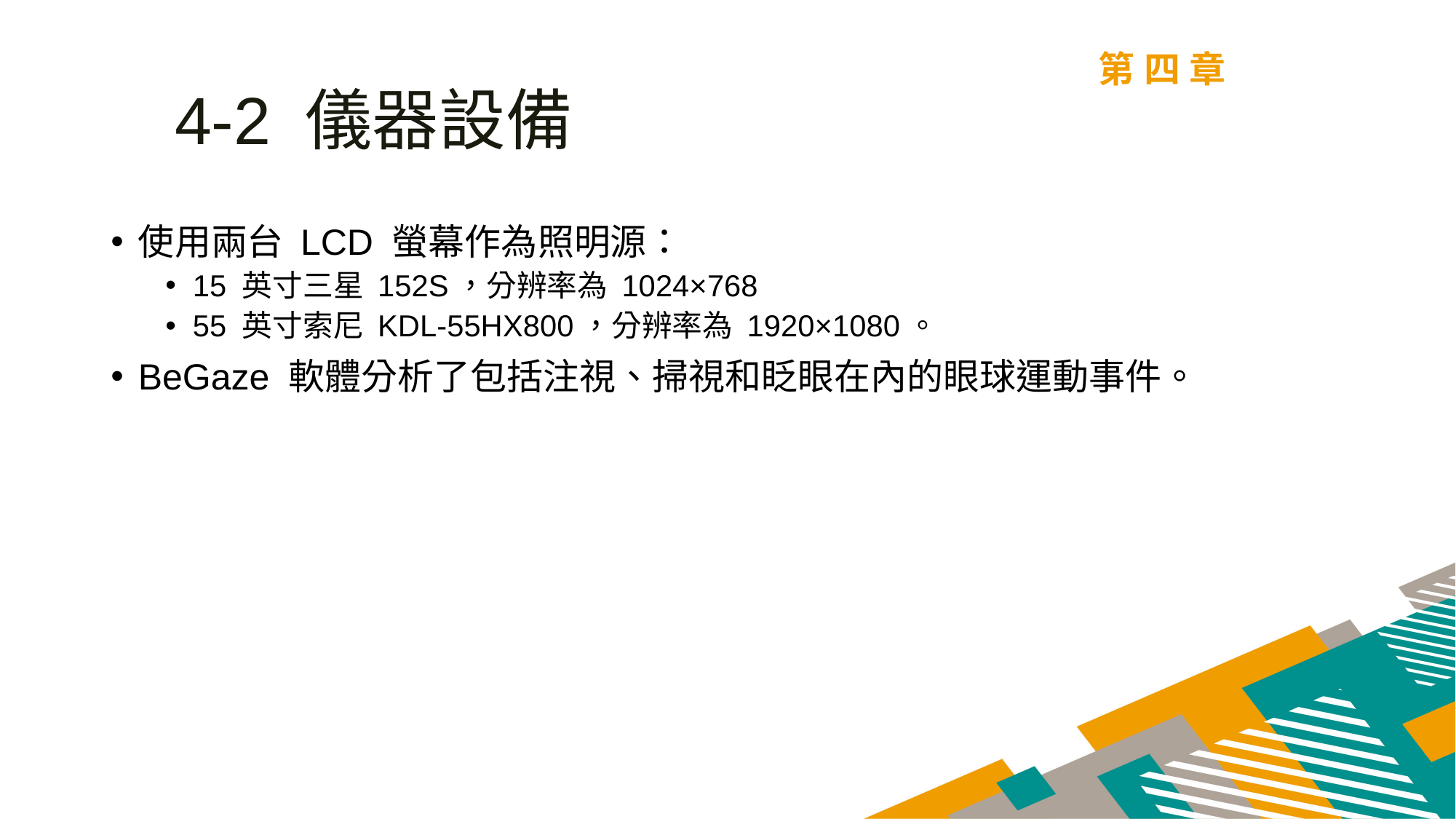

第四章
4-2 儀器設備
使用兩台 LCD 螢幕作為照明源：
15 英寸三星 152S，分辨率為 1024×768
55 英寸索尼 KDL-55HX800，分辨率為 1920×1080。
BeGaze 軟體分析了包括注視、掃視和眨眼在內的眼球運動事件。